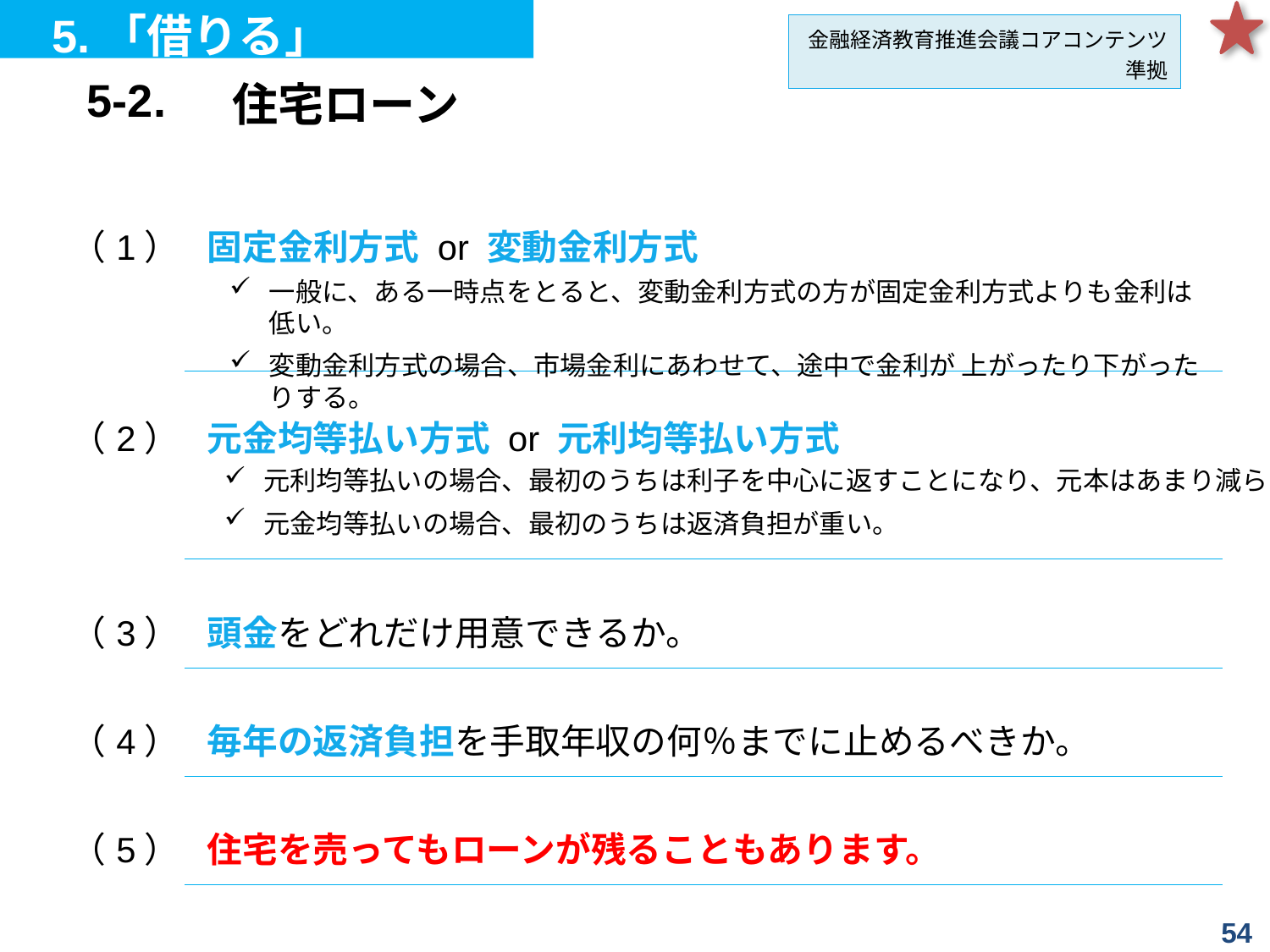

5.「借りる」

金融経済教育推進会議コアコンテンツ準拠
| 5-2. | 住宅ローン |
| --- | --- |
| （1） | 固定金利方式 or 変動金利方式 |
| --- | --- |
|  |  |
| （2） | 元金均等払い方式 or 元利均等払い方式 |
|  |  |
| （3） | 頭金をどれだけ用意できるか。 |
|  |  |
| （4） | 毎年の返済負担を手取年収の何％までに止めるべきか。 |
|  |  |
| （5） | 住宅を売ってもローンが残ることもあります。 |
一般に、ある一時点をとると、変動金利方式の方が固定金利方式よりも金利は低い。
変動金利方式の場合、市場金利にあわせて、途中で金利が 上がったり下がったりする。
元利均等払いの場合、最初のうちは利子を中心に返すことになり、元本はあまり減らない。
元金均等払いの場合、最初のうちは返済負担が重い。